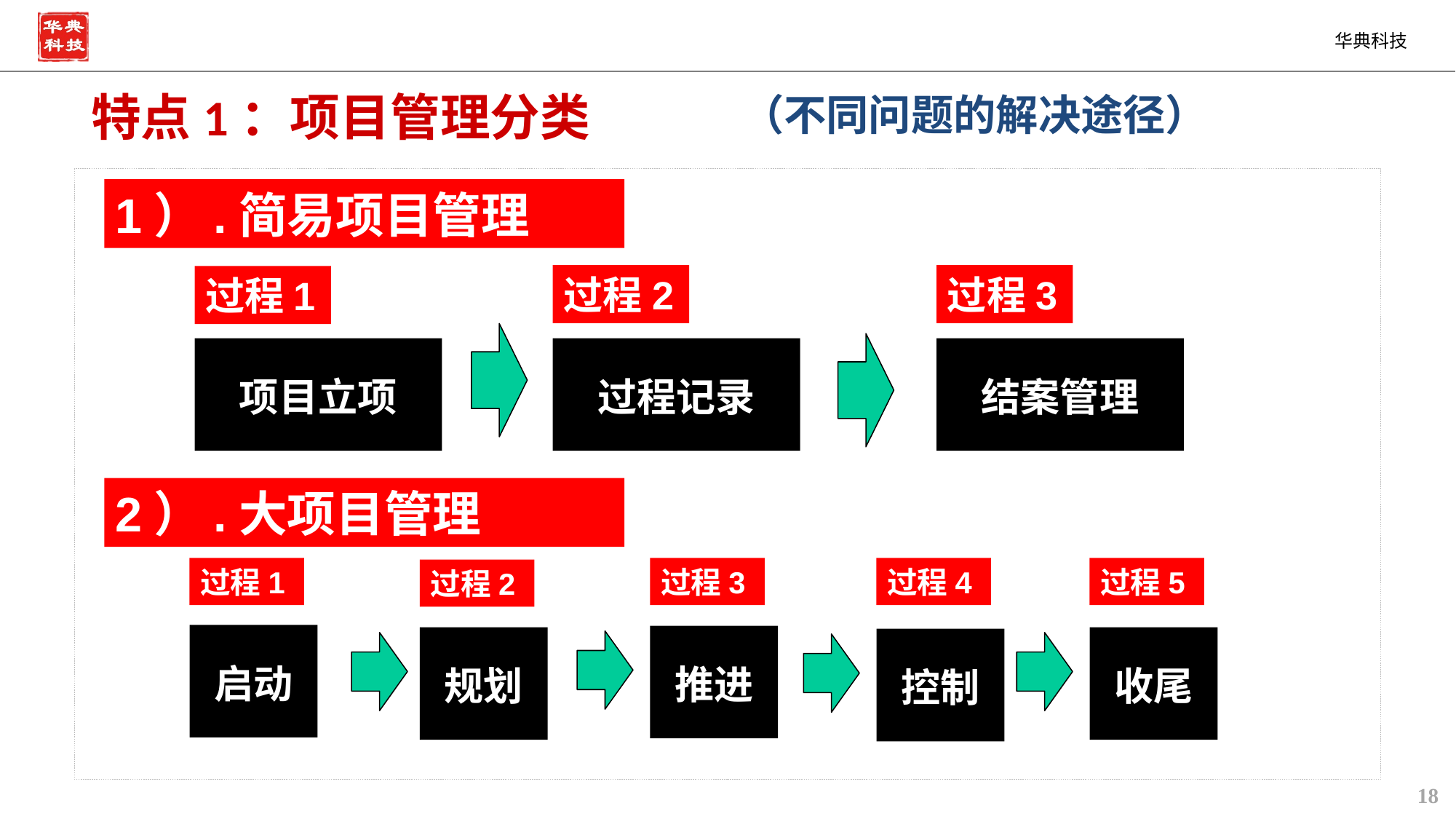

特点1：项目管理分类
（不同问题的解决途径）
1）.简易项目管理
过程2
过程3
过程1

项目立项

过程记录

结案管理

2）.大项目管理
过程1
过程3
过程4
过程5
过程2

启动

推进

规划

收尾

控制